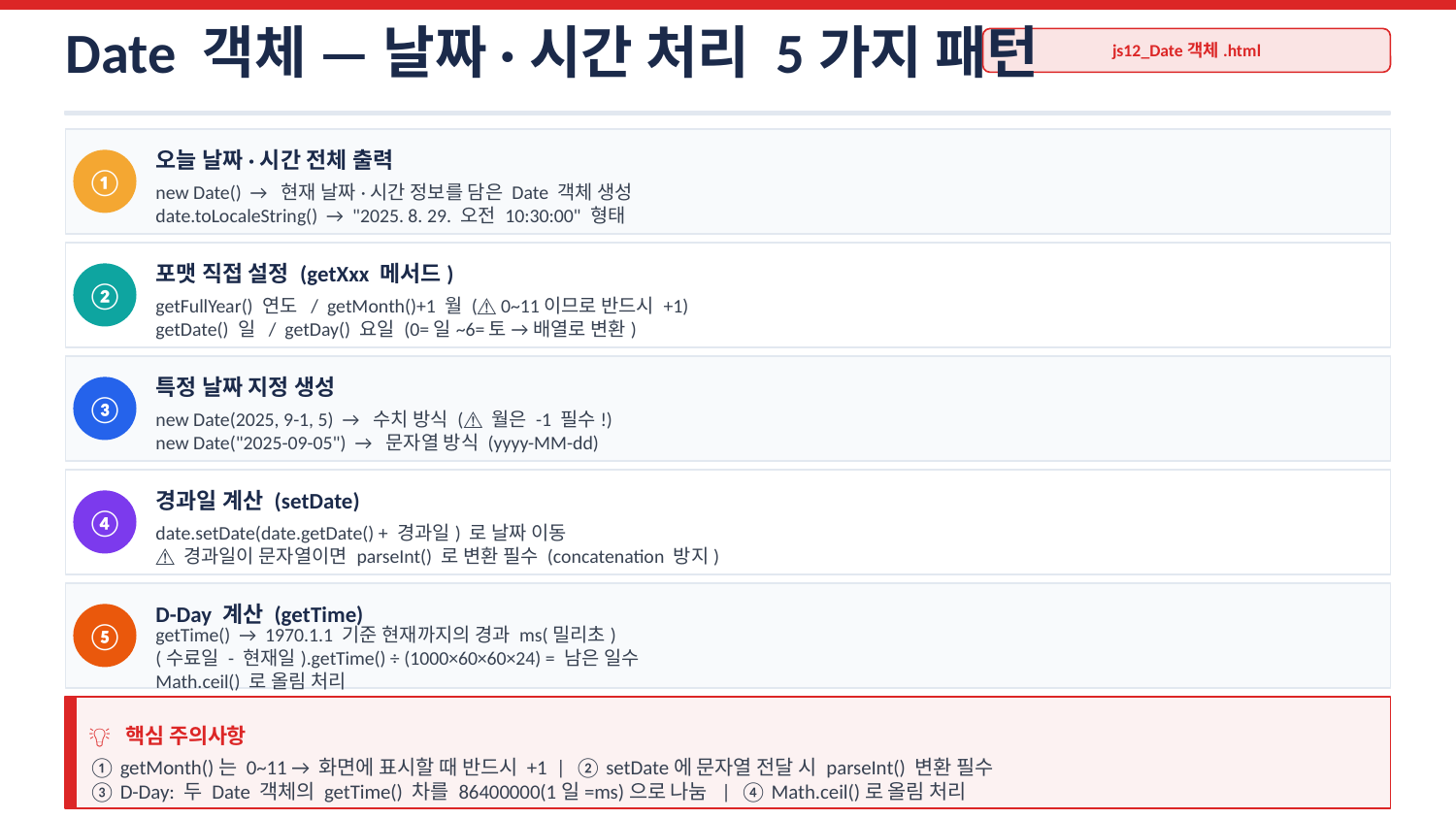

Date 객체 — 날짜·시간 처리 5가지 패턴

js12_Date객체.html

오늘 날짜·시간 전체 출력

①
new Date()  →  현재 날짜·시간 정보를 담은 Date 객체 생성
date.toLocaleString()  →  "2025. 8. 29. 오전 10:30:00" 형태

포맷 직접 설정 (getXxx 메서드)

②
getFullYear() 연도  /  getMonth()+1 월 (⚠️ 0~11이므로 반드시 +1)
getDate() 일  /  getDay() 요일 (0=일~6=토 → 배열로 변환)

특정 날짜 지정 생성

③
new Date(2025, 9-1, 5)  →  수치 방식 (⚠️ 월은 -1 필수!)
new Date("2025-09-05")  →  문자열 방식 (yyyy-MM-dd)

경과일 계산 (setDate)

④
date.setDate(date.getDate() + 경과일) 로 날짜 이동
⚠️ 경과일이 문자열이면 parseInt() 로 변환 필수 (concatenation 방지)

D-Day 계산 (getTime)

⑤
getTime()  →  1970.1.1 기준 현재까지의 경과 ms(밀리초)
(수료일 - 현재일).getTime() ÷ (1000×60×60×24) = 남은 일수
Math.ceil() 로 올림 처리

💡  핵심 주의사항
① getMonth()는 0~11 → 화면에 표시할 때 반드시 +1  |  ② setDate에 문자열 전달 시 parseInt() 변환 필수
③ D-Day: 두 Date 객체의 getTime() 차를 86400000(1일=ms)으로 나눔  |  ④ Math.ceil()로 올림 처리